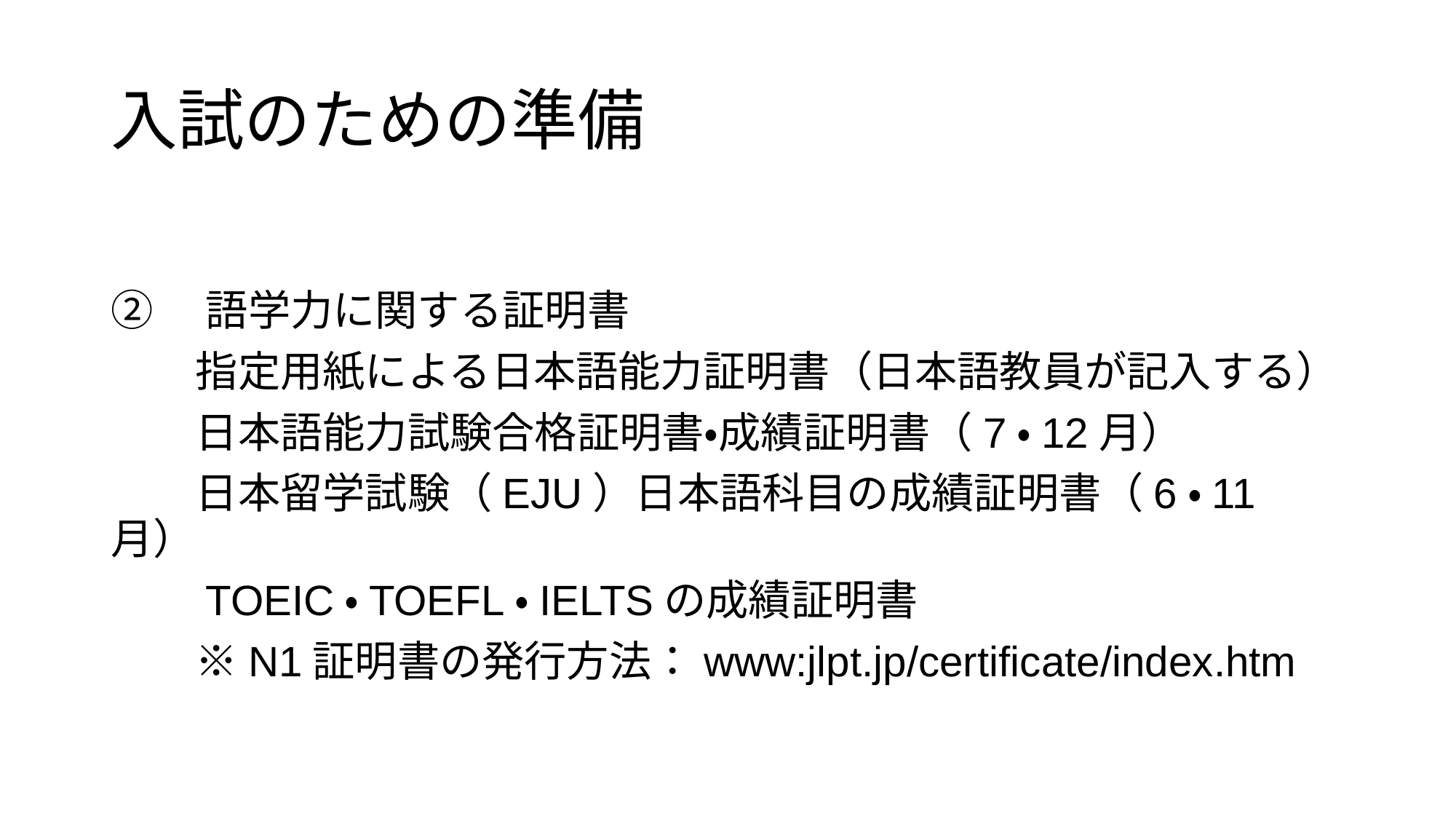

# 入試のための準備

②　語学力に関する証明書
　　指定用紙による日本語能力証明書（日本語教員が記入する）
　　日本語能力試験合格証明書・成績証明書（7・12月）
　　日本留学試験（EJU）日本語科目の成績証明書（6・11月）
　　TOEIC・TOEFL・IELTSの成績証明書
　　※N1証明書の発行方法：www:jlpt.jp/certificate/index.htm